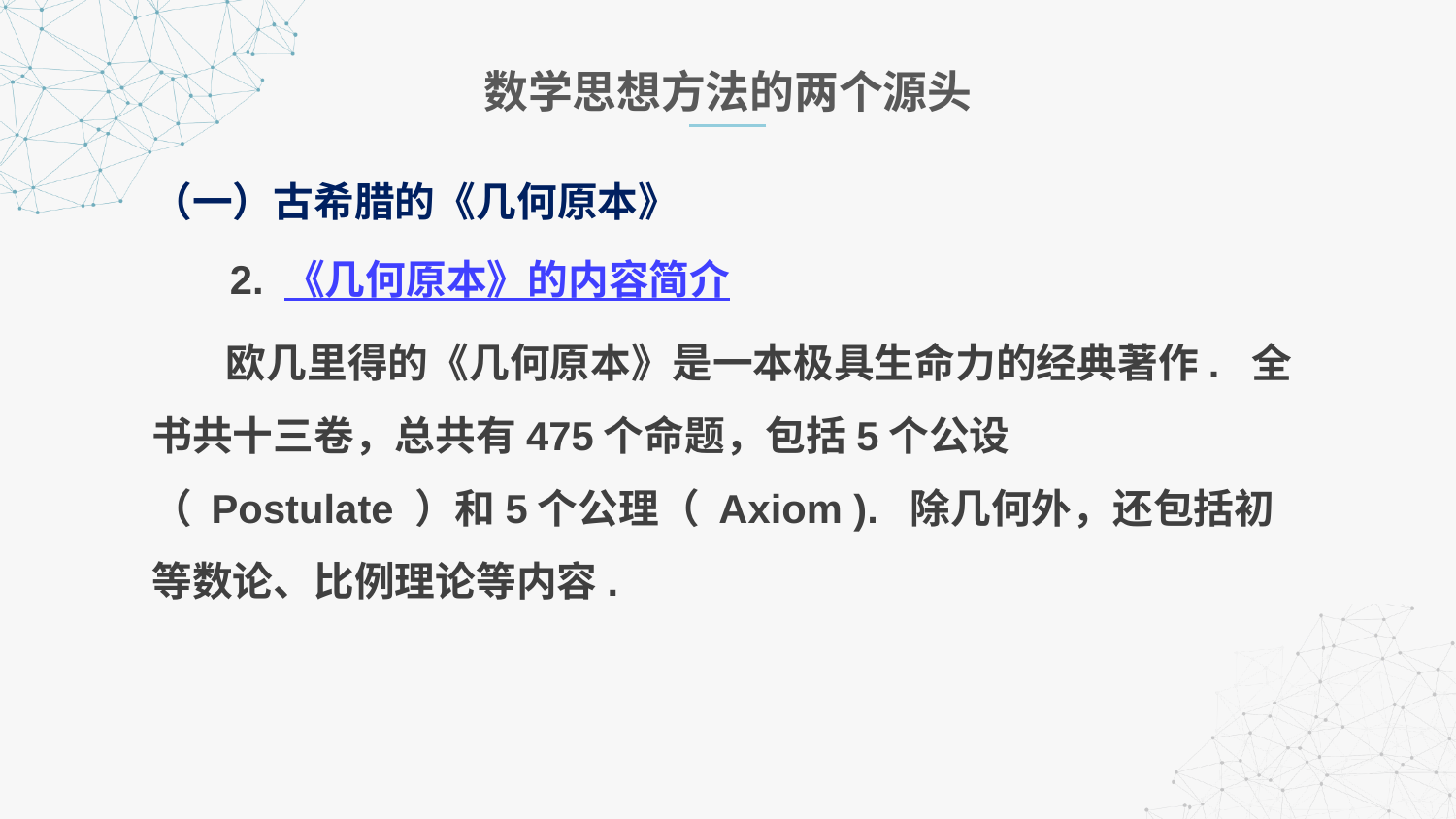

数学思想方法的两个源头
（一）古希腊的《几何原本》
       2. 《几何原本》的内容简介
       欧几里得的《几何原本》是一本极具生命力的经典著作.  全书共十三卷，总共有475个命题，包括5个公设（ Postulate ）和5个公理（ Axiom ).  除几何外，还包括初等数论、比例理论等内容.